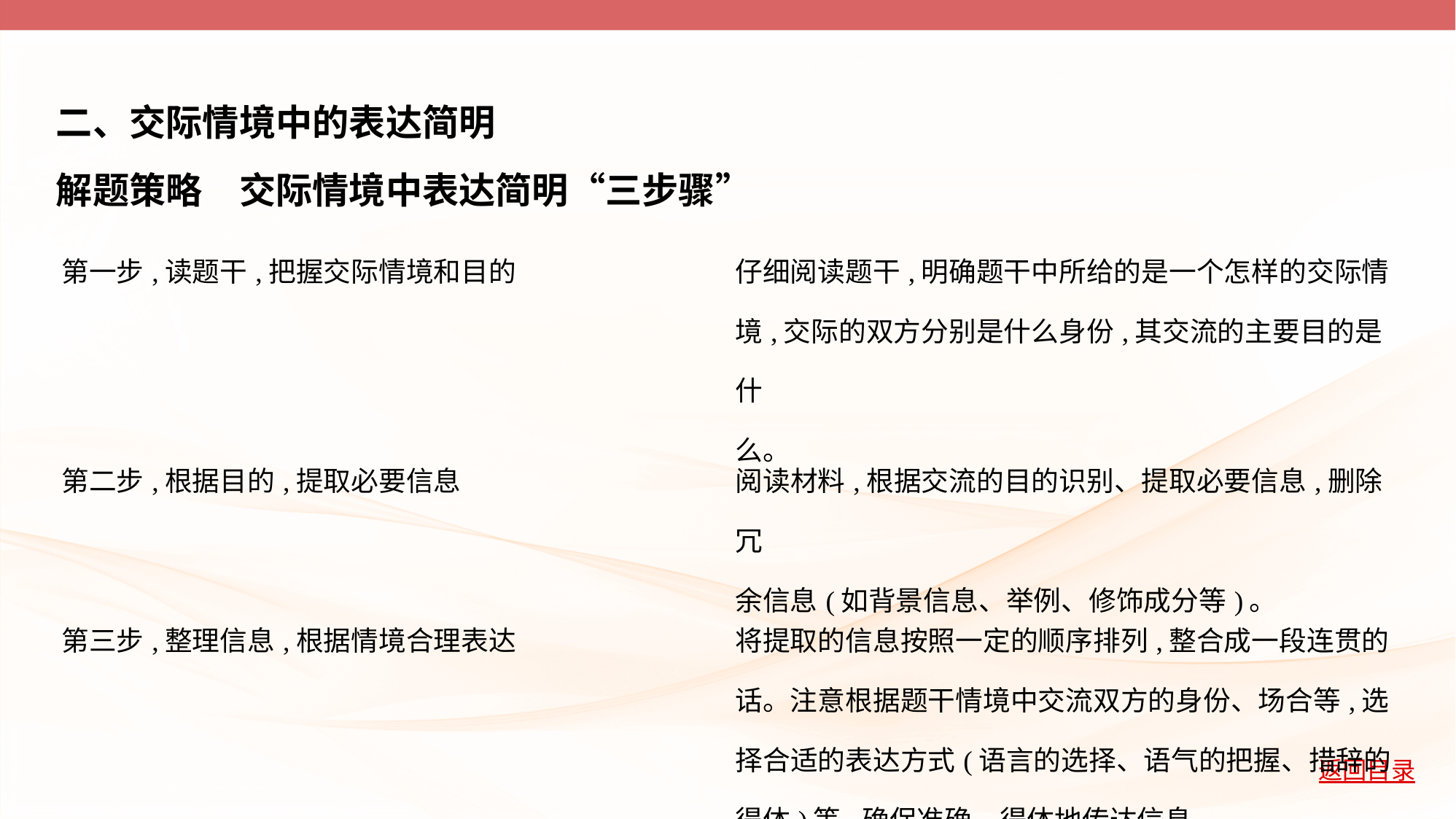

二、交际情境中的表达简明
解题策略　交际情境中表达简明“三步骤”
| 第一步,读题干,把握交际情境和目的 | 仔细阅读题干,明确题干中所给的是一个怎样的交际情 境,交际的双方分别是什么身份,其交流的主要目的是什 么。 |
| --- | --- |
| 第二步,根据目的,提取必要信息 | 阅读材料,根据交流的目的识别、提取必要信息,删除冗 余信息(如背景信息、举例、修饰成分等)。 |
| 第三步,整理信息,根据情境合理表达 | 将提取的信息按照一定的顺序排列,整合成一段连贯的 话。注意根据题干情境中交流双方的身份、场合等,选 择合适的表达方式(语言的选择、语气的把握、措辞的 得体)等,确保准确、得体地传达信息。 |